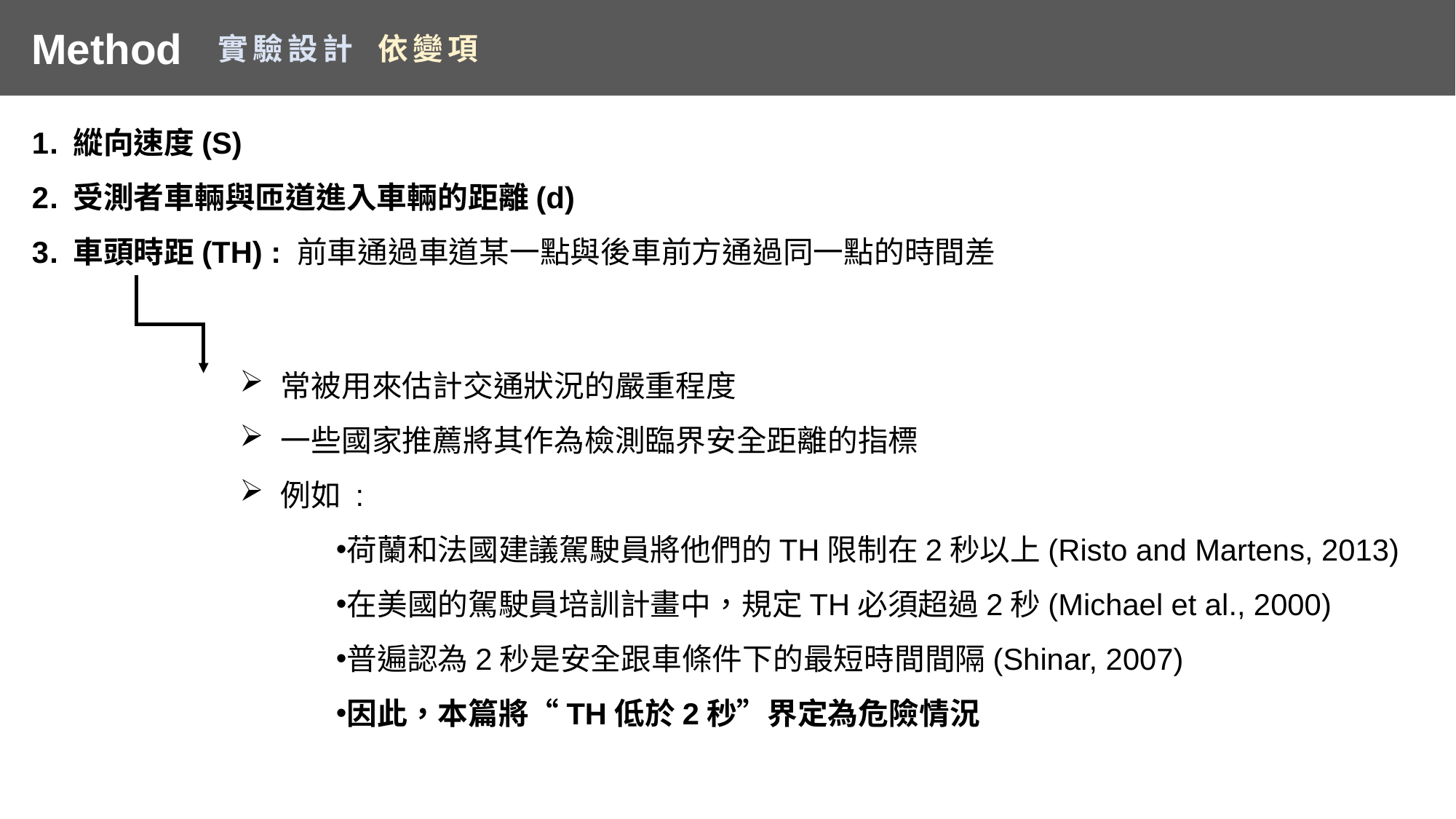

Method
實驗設計
依變項
縱向速度(S)
受測者車輛與匝道進入車輛的距離(d)
車頭時距(TH) : 前車通過車道某一點與後車前方通過同一點的時間差
常被用來估計交通狀況的嚴重程度
一些國家推薦將其作為檢測臨界安全距離的指標
例如 :
荷蘭和法國建議駕駛員將他們的TH限制在2秒以上(Risto and Martens, 2013)
在美國的駕駛員培訓計畫中，規定TH必須超過2秒(Michael et al., 2000)
普遍認為2秒是安全跟車條件下的最短時間間隔(Shinar, 2007)
因此，本篇將“TH低於2秒”界定為危險情況